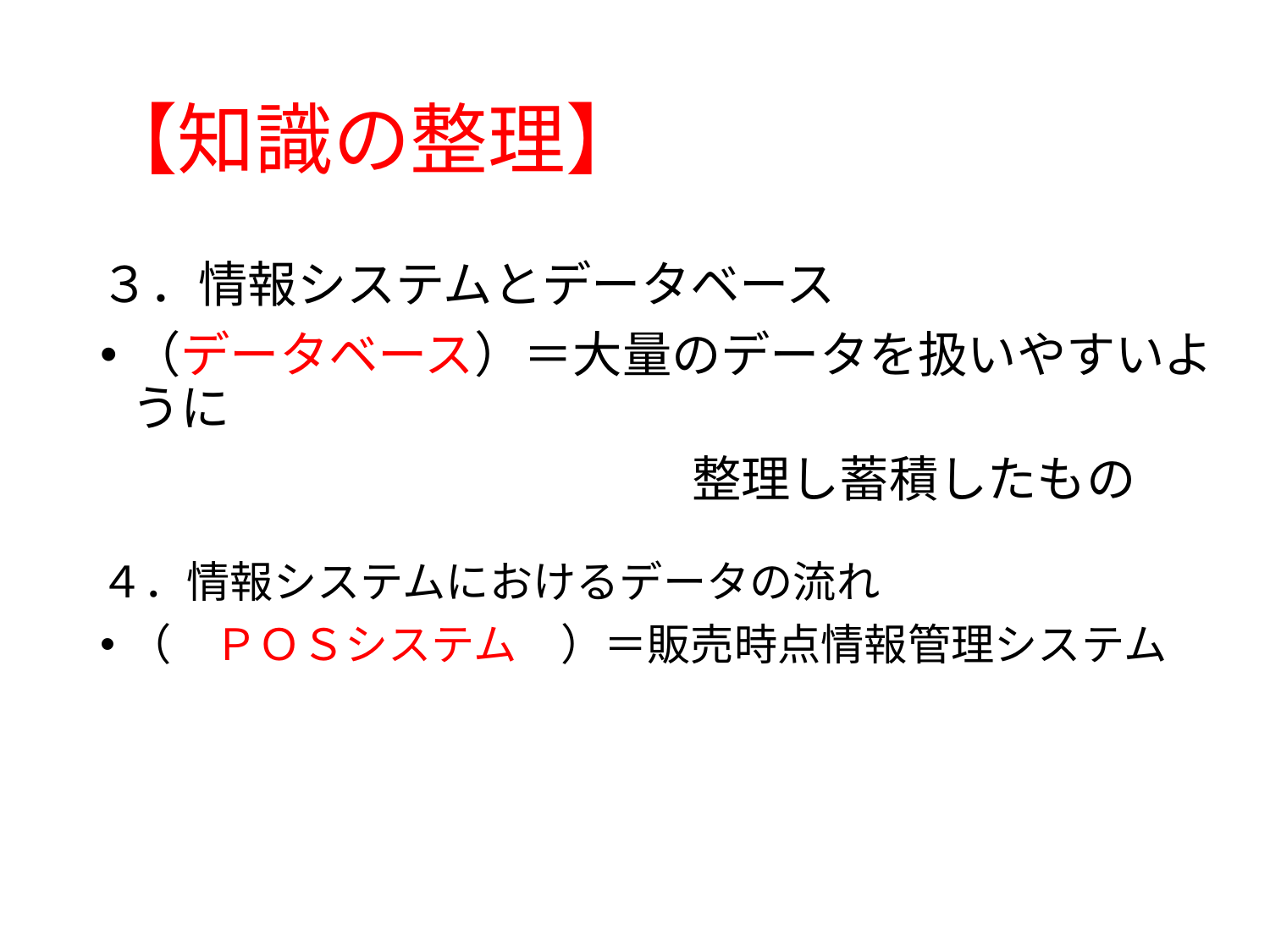

# 【知識の整理】
３．情報システムとデータベース
（データベース）＝大量のデータを扱いやすいように
　　　　　　　　　　　　整理し蓄積したもの
４．情報システムにおけるデータの流れ
（　ＰＯＳシステム　）＝販売時点情報管理システム